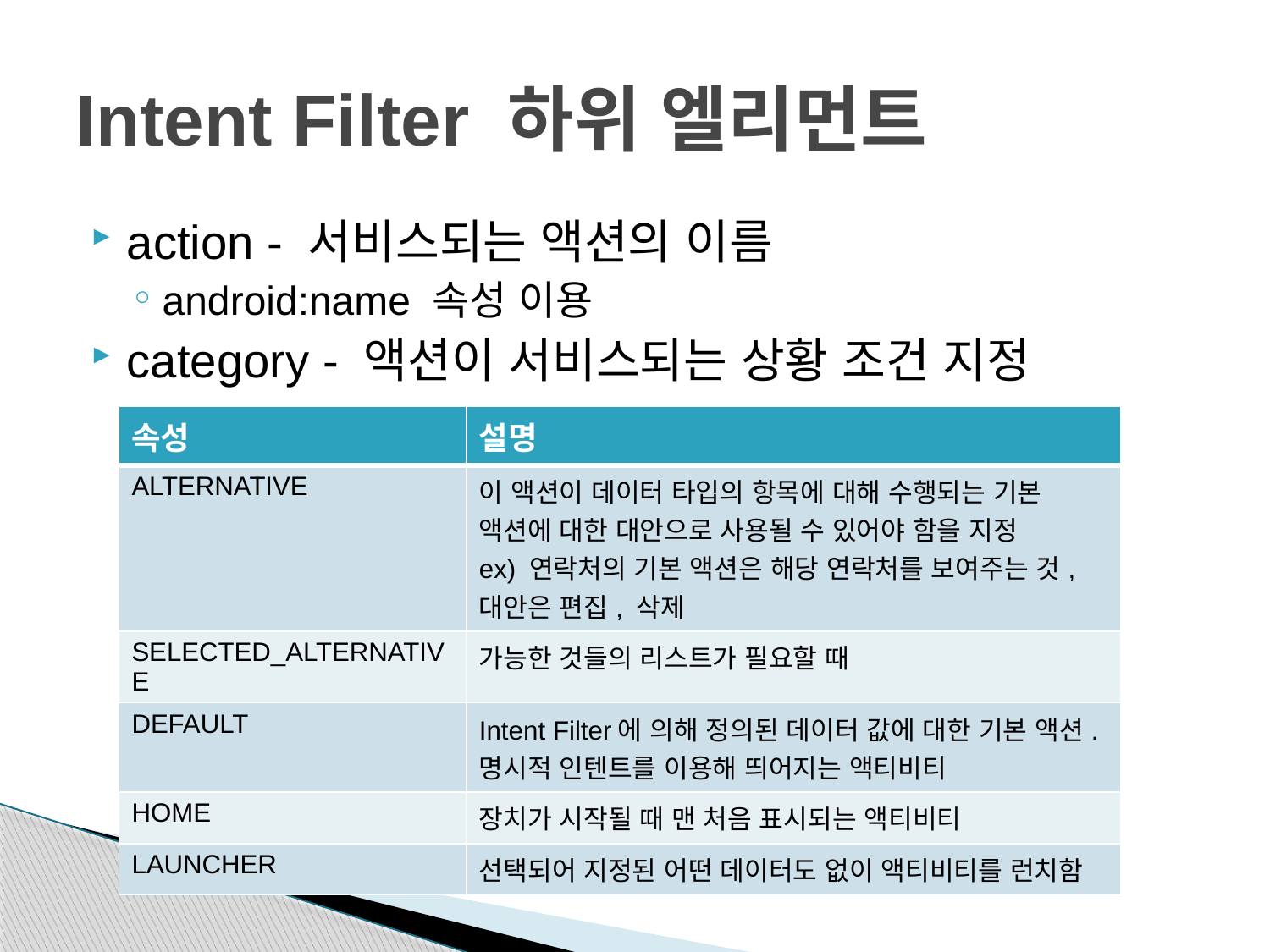

# Intent Filter 하위 엘리먼트
action - 서비스되는 액션의 이름
android:name 속성 이용
category - 액션이 서비스되는 상황 조건 지정

| 속성 | 설명 |
| --- | --- |
| ALTERNATIVE | 이 액션이 데이터 타입의 항목에 대해 수행되는 기본 액션에 대한 대안으로 사용될 수 있어야 함을 지정 ex) 연락처의 기본 액션은 해당 연락처를 보여주는 것, 대안은 편집, 삭제 |
| SELECTED\_ALTERNATIVE | 가능한 것들의 리스트가 필요할 때 |
| DEFAULT | Intent Filter에 의해 정의된 데이터 값에 대한 기본 액션. 명시적 인텐트를 이용해 띄어지는 액티비티 |
| HOME | 장치가 시작될 때 맨 처음 표시되는 액티비티 |
| LAUNCHER | 선택되어 지정된 어떤 데이터도 없이 액티비티를 런치함 |